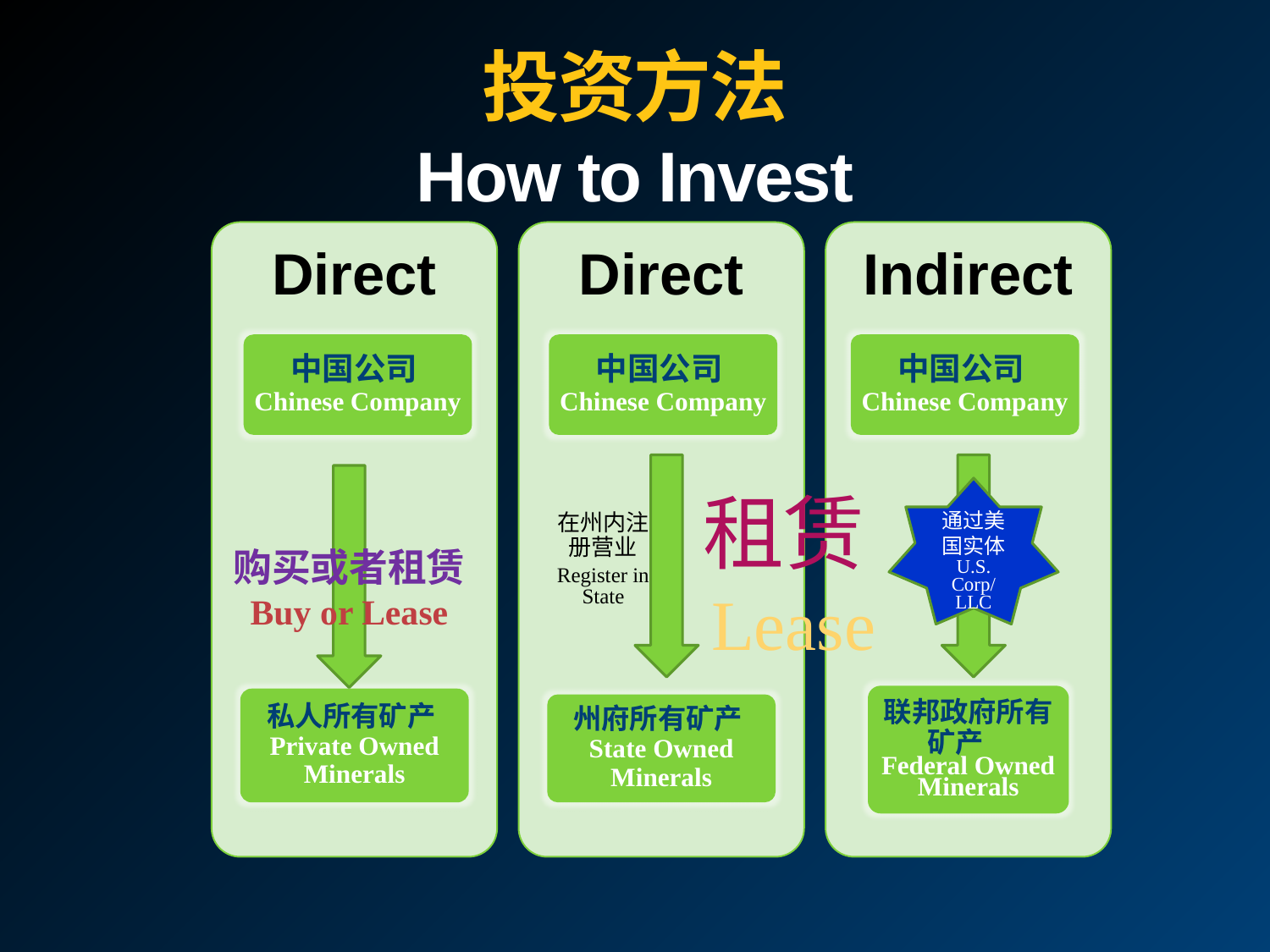

# 投资方法 How to Invest
Direct

中国公司  Chinese Company

私人所有矿产Private Owned Minerals
Direct

中国公司  Chinese Company

州府所有矿产State Owned Minerals
在州内注册营业
Register in State
Indirect

中国公司  Chinese Company

联邦政府所有矿产
Federal Owned Minerals
租赁Lease

通过美国实体
U.S. Corp/ LLC
购买或者租赁
Buy or Lease